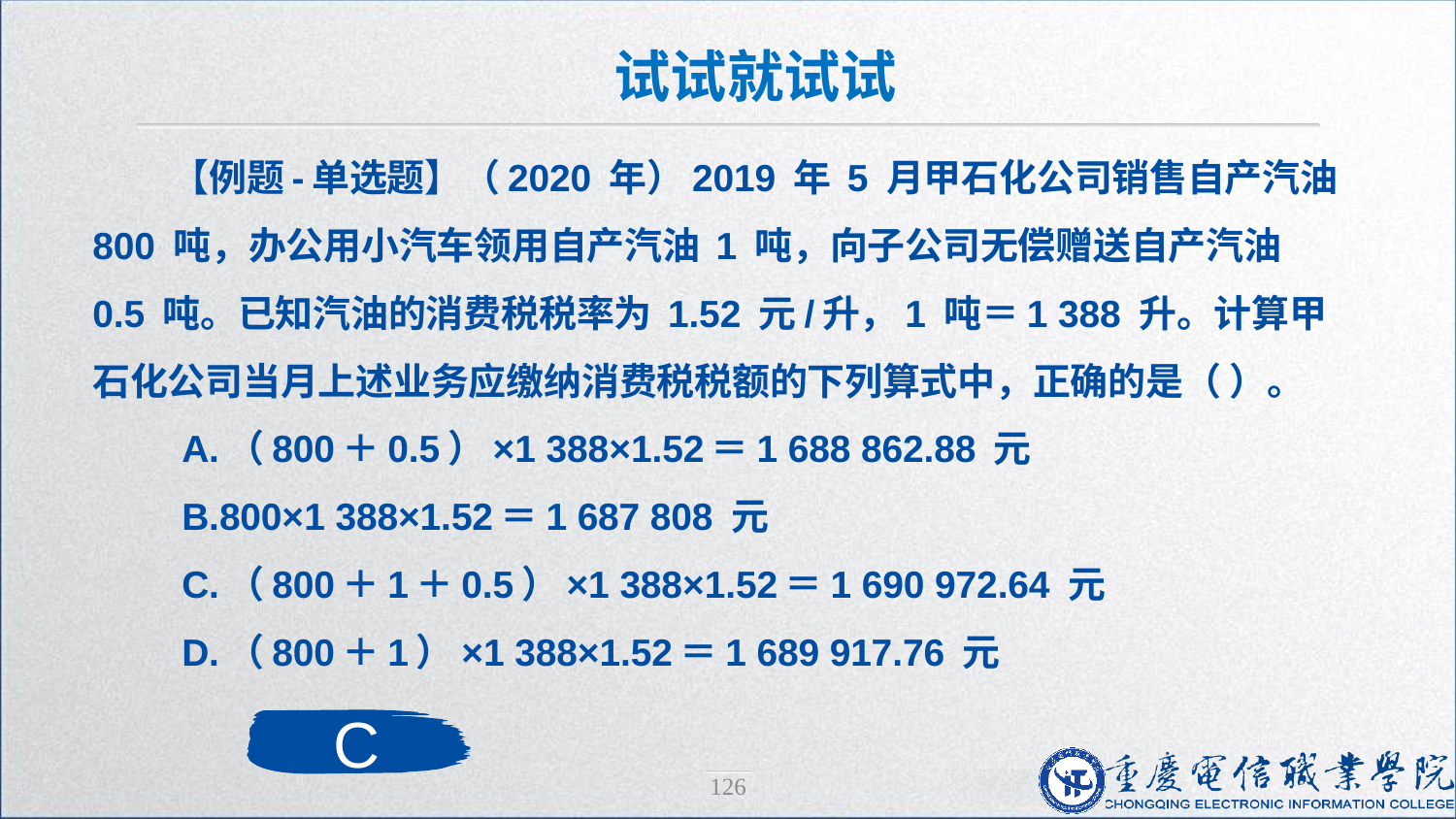

试试就试试
【例题-单选题】（2020 年）2019 年 5 月甲石化公司销售自产汽油 800 吨，办公用小汽车领用自产汽油 1 吨，向子公司无偿赠送自产汽油 0.5 吨。已知汽油的消费税税率为 1.52 元/升，1 吨＝1 388 升。计算甲石化公司当月上述业务应缴纳消费税税额的下列算式中，正确的是（ ）。
 A.（800＋0.5）×1 388×1.52＝1 688 862.88 元
 B.800×1 388×1.52＝1 687 808 元
 C.（800＋1＋0.5）×1 388×1.52＝1 690 972.64 元
 D.（800＋1）×1 388×1.52＝1 689 917.76 元

C
126